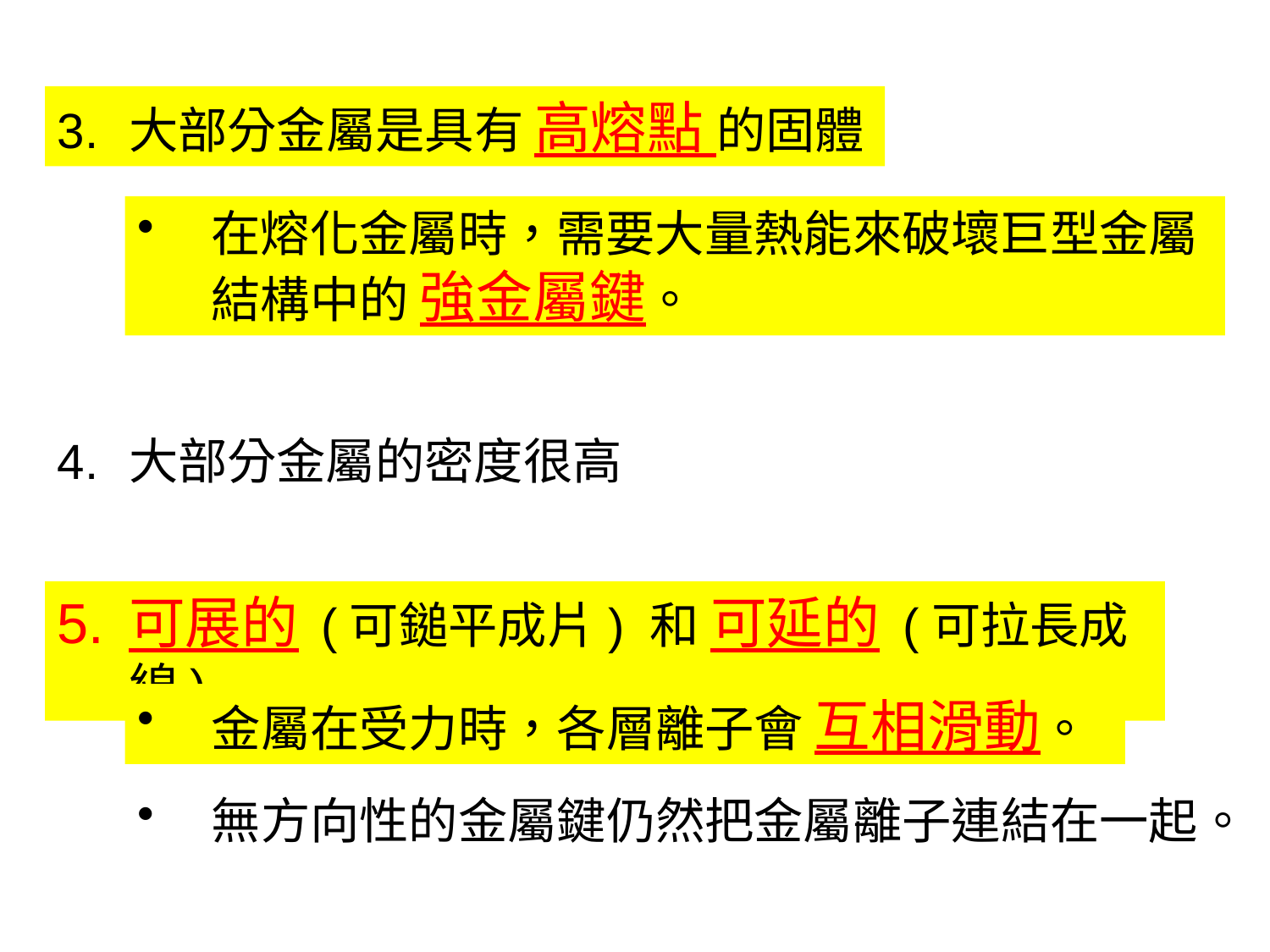

大部分金屬是具有 高熔點 的固體
在熔化金屬時，需要大量熱能來破壞巨型金屬結構中的 強金屬鍵。
大部分金屬的密度很高
可展的 (可鎚平成片) 和 可延的 (可拉長成線)
金屬在受力時，各層離子會 互相滑動。
無方向性的金屬鍵仍然把金屬離子連結在一起。